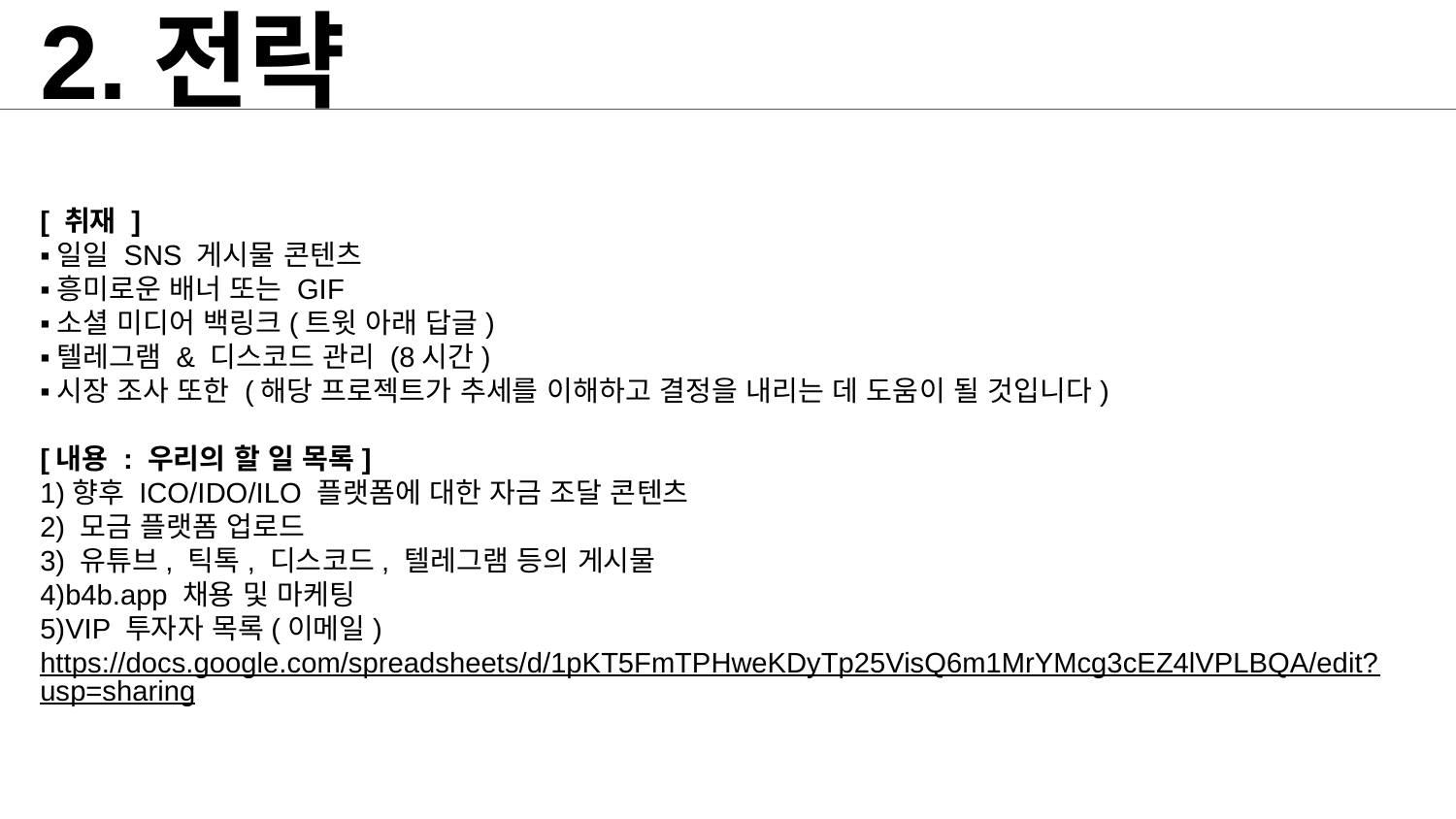

2.전략

[ 취재 ]
▪️일일 SNS 게시물 콘텐츠
▪️흥미로운 배너 또는 GIF
▪️소셜 미디어 백링크(트윗 아래 답글)
▪️텔레그램 & 디스코드 관리 (8시간)
▪️시장 조사 또한 (해당 프로젝트가 추세를 이해하고 결정을 내리는 데 도움이 될 것입니다)

[내용 : 우리의 할 일 목록]
1)향후 ICO/IDO/ILO 플랫폼에 대한 자금 조달 콘텐츠
2) 모금 플랫폼 업로드
3) 유튜브, 틱톡, 디스코드, 텔레그램 등의 게시물
4)b4b.app 채용 및 마케팅
5)VIP 투자자 목록(이메일)
https://docs.google.com/spreadsheets/d/1pKT5FmTPHweKDyTp25VisQ6m1MrYMcg3cEZ4lVPLBQA/edit?usp=sharing